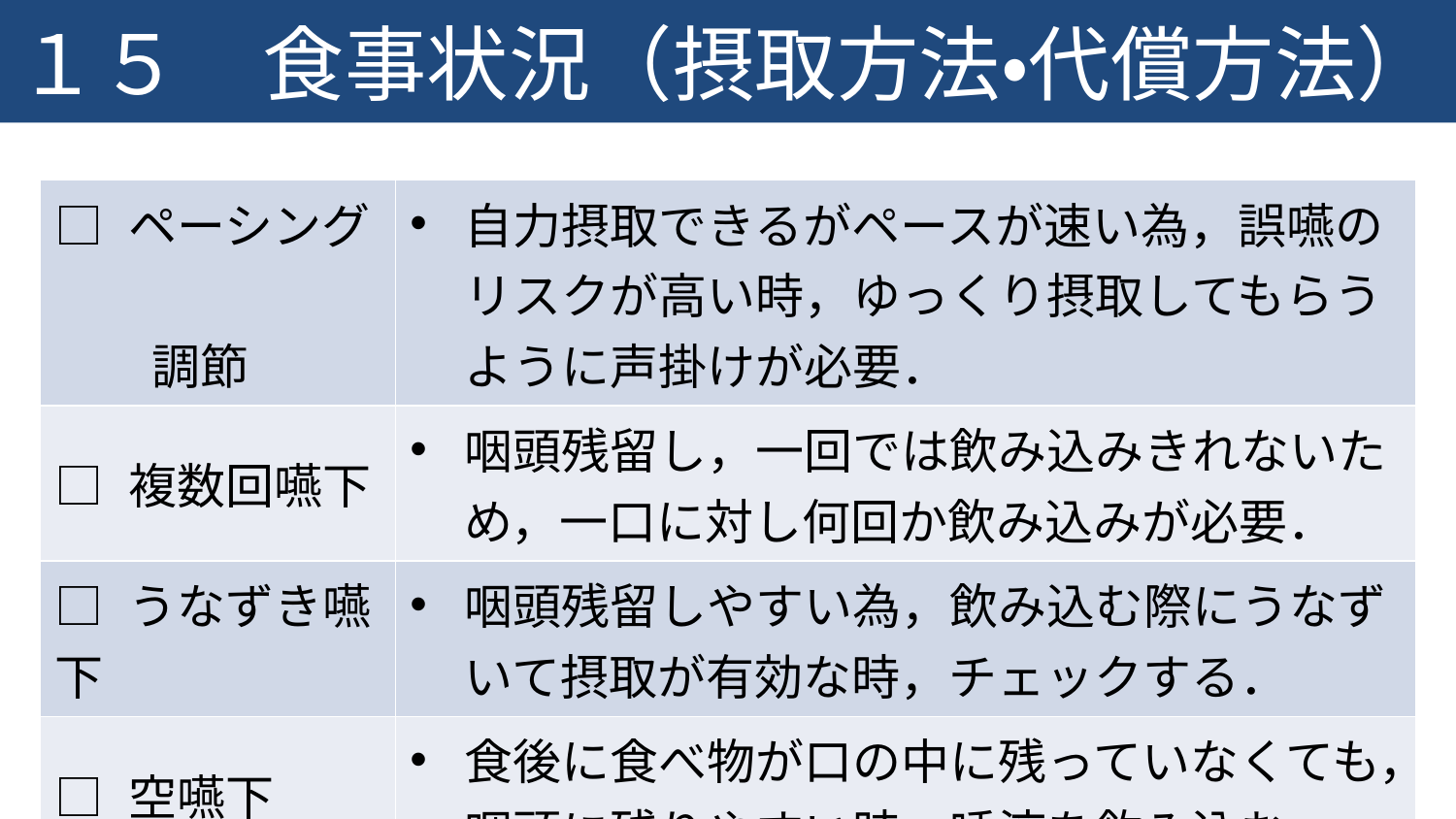

# １５　食事状況（摂取方法・代償方法）
| □ ペーシング　　 　　調節 | 自力摂取できるがペースが速い為，誤嚥のリスクが高い時，ゆっくり摂取してもらうように声掛けが必要． |
| --- | --- |
| □ 複数回嚥下 | 咽頭残留し，一回では飲み込みきれないため，一口に対し何回か飲み込みが必要． |
| □ うなずき嚥下 | 咽頭残留しやすい為，飲み込む際にうなずいて摂取が有効な時，チェックする． |
| □ 空嚥下 | 食後に食べ物が口の中に残っていなくても，咽頭に残りやすい時，唾液を飲み込む． |